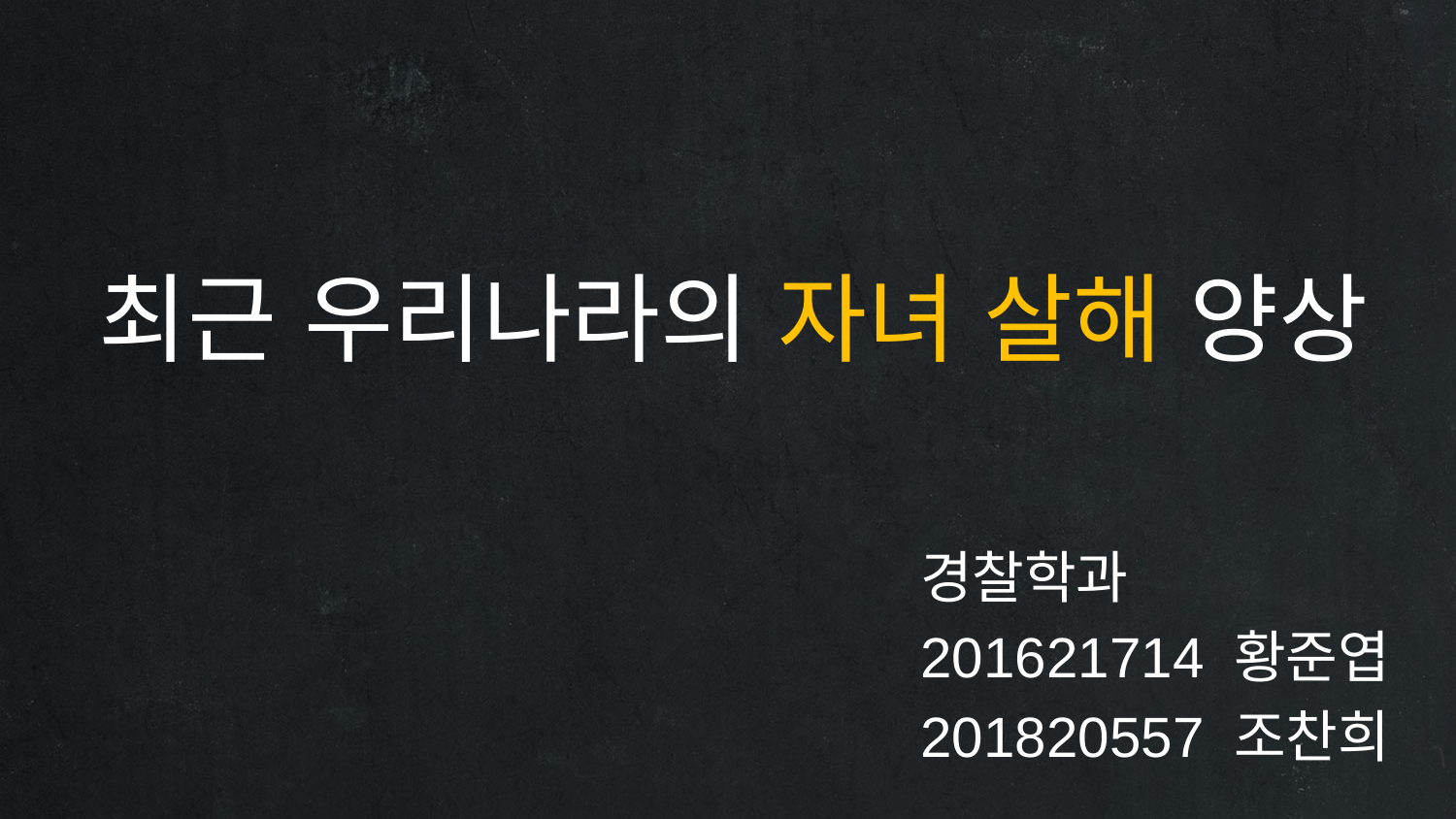

최근 우리나라의 자녀 살해 양상
경찰학과
201621714 황준엽
201820557 조찬희